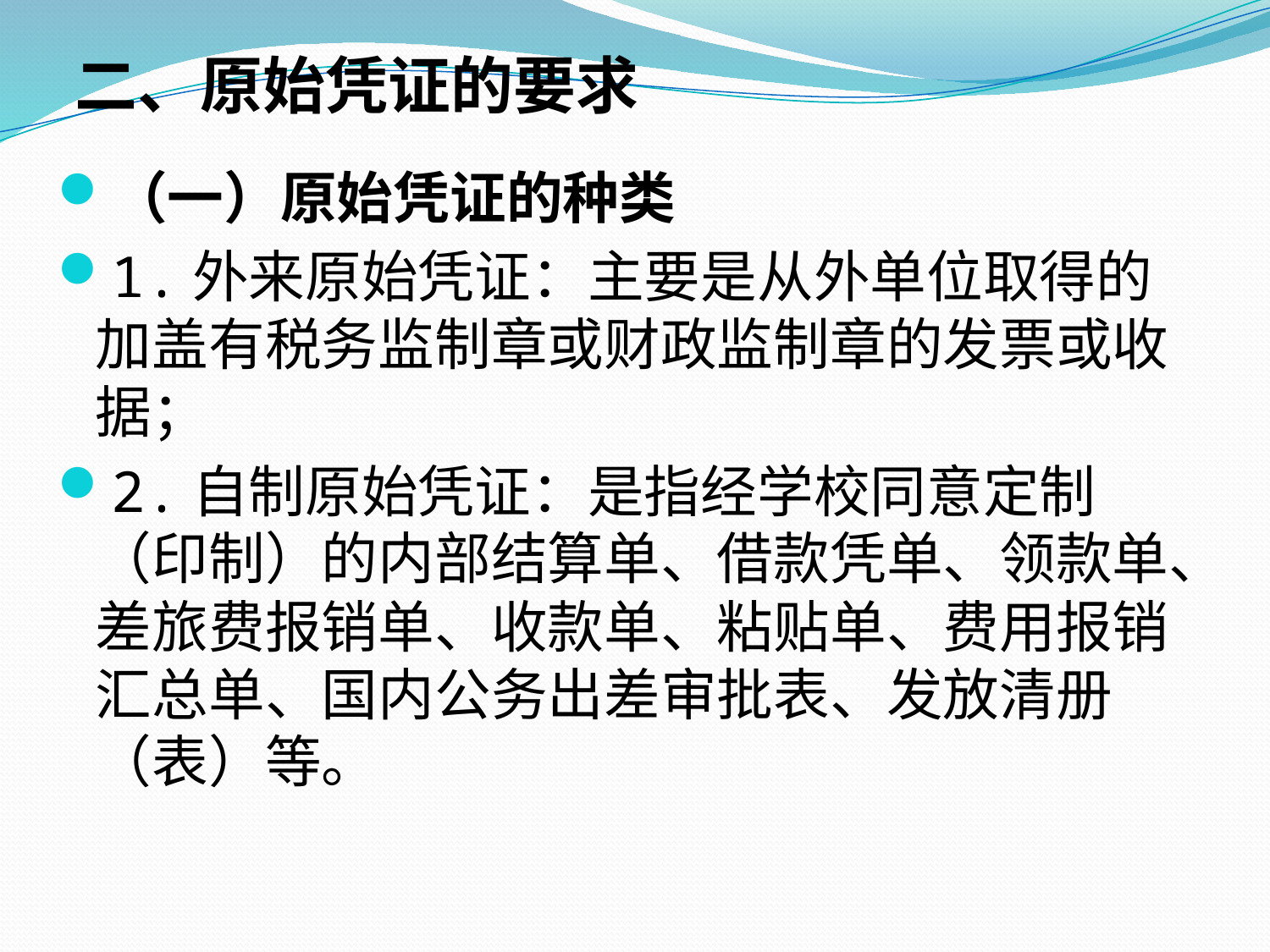

# 二、原始凭证的要求
（一）原始凭证的种类
1.外来原始凭证：主要是从外单位取得的加盖有税务监制章或财政监制章的发票或收据；
2.自制原始凭证：是指经学校同意定制（印制）的内部结算单、借款凭单、领款单、差旅费报销单、收款单、粘贴单、费用报销汇总单、国内公务出差审批表、发放清册（表）等。